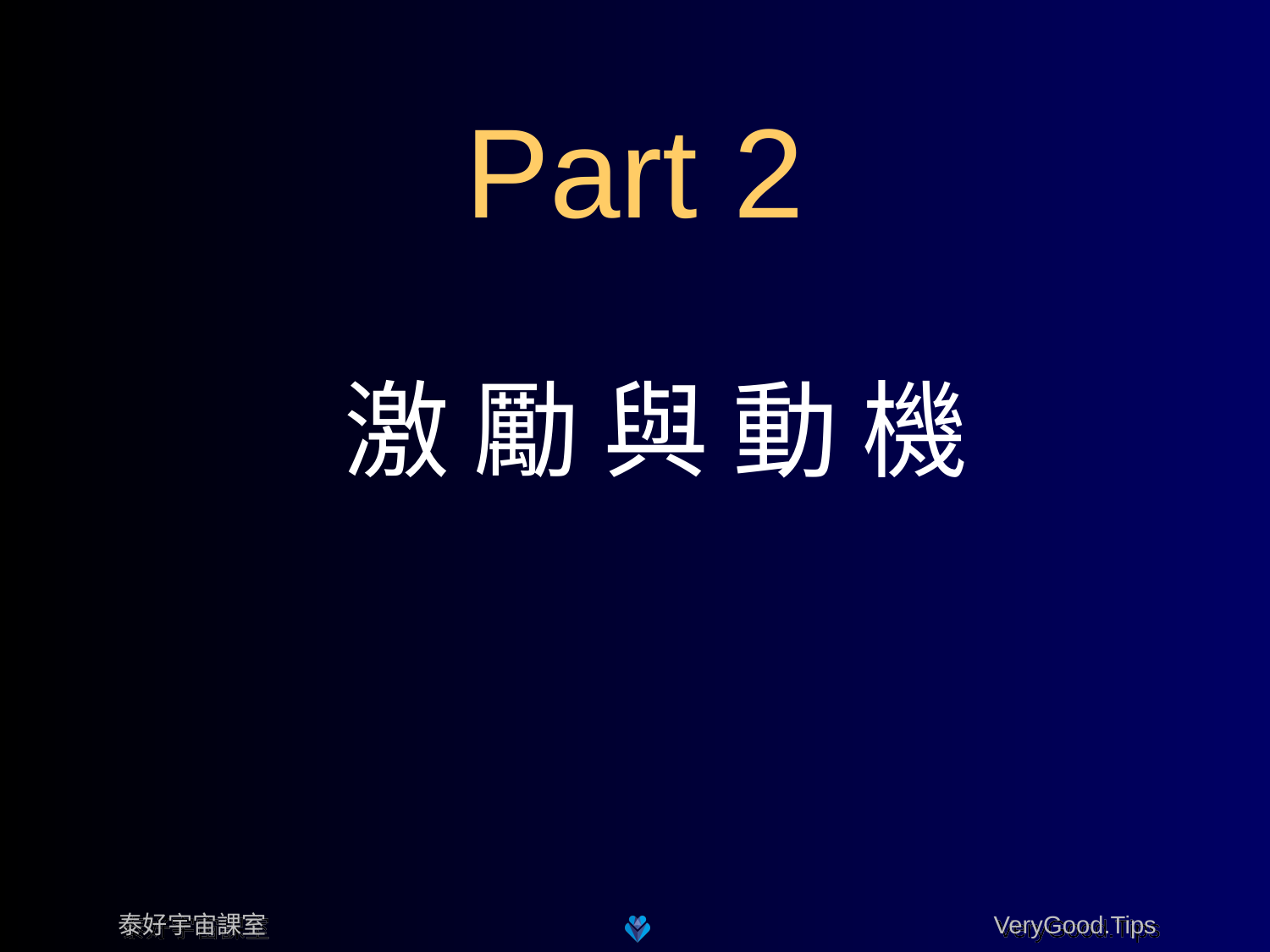

# Part 2
激 勵 與 動 機